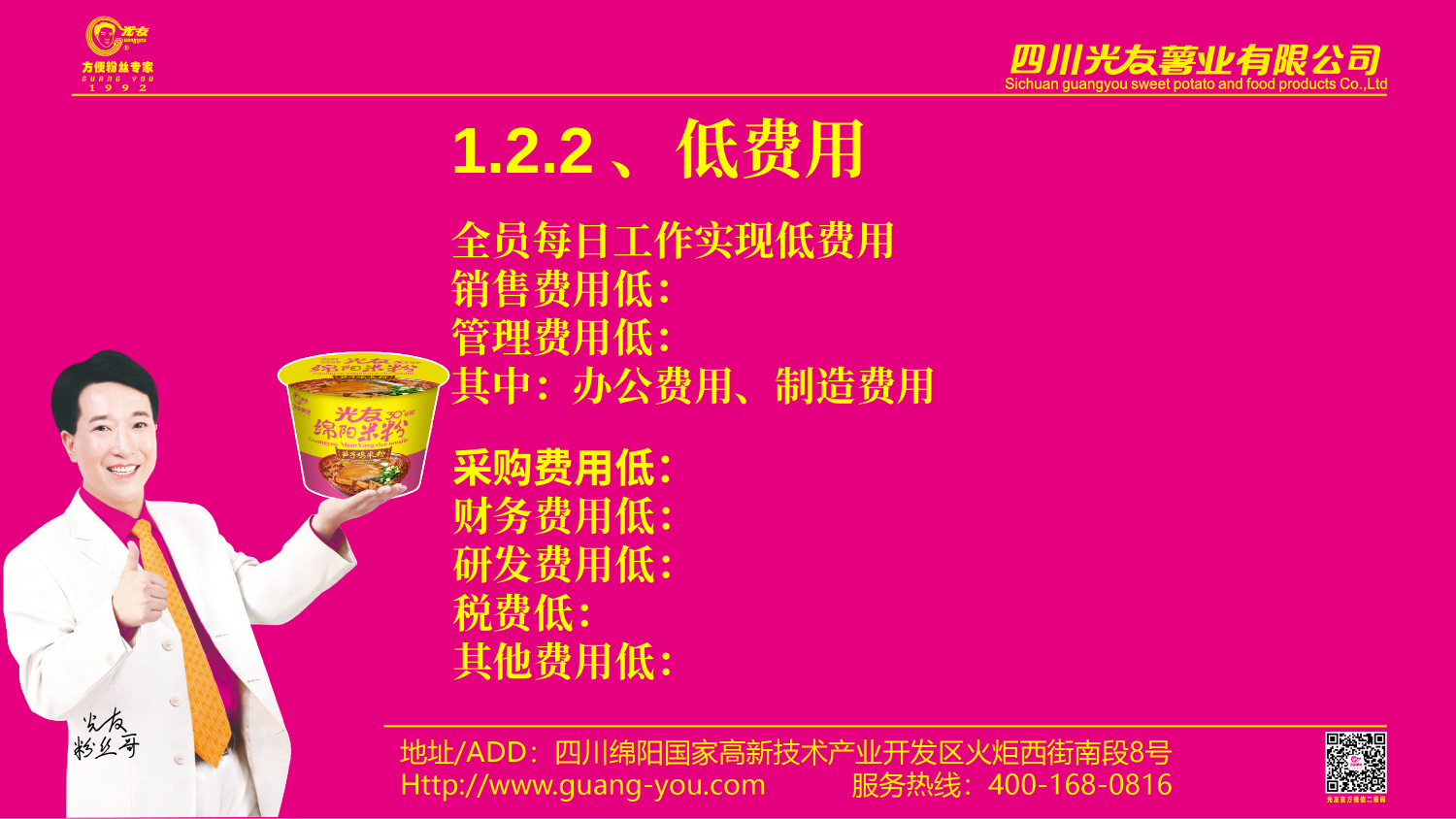

1.2.2、低费用
全员每日工作实现低费用
销售费用低：
管理费用低：
其中：办公费用、制造费用

采购费用低：
财务费用低：
研发费用低：
税费低：
其他费用低：